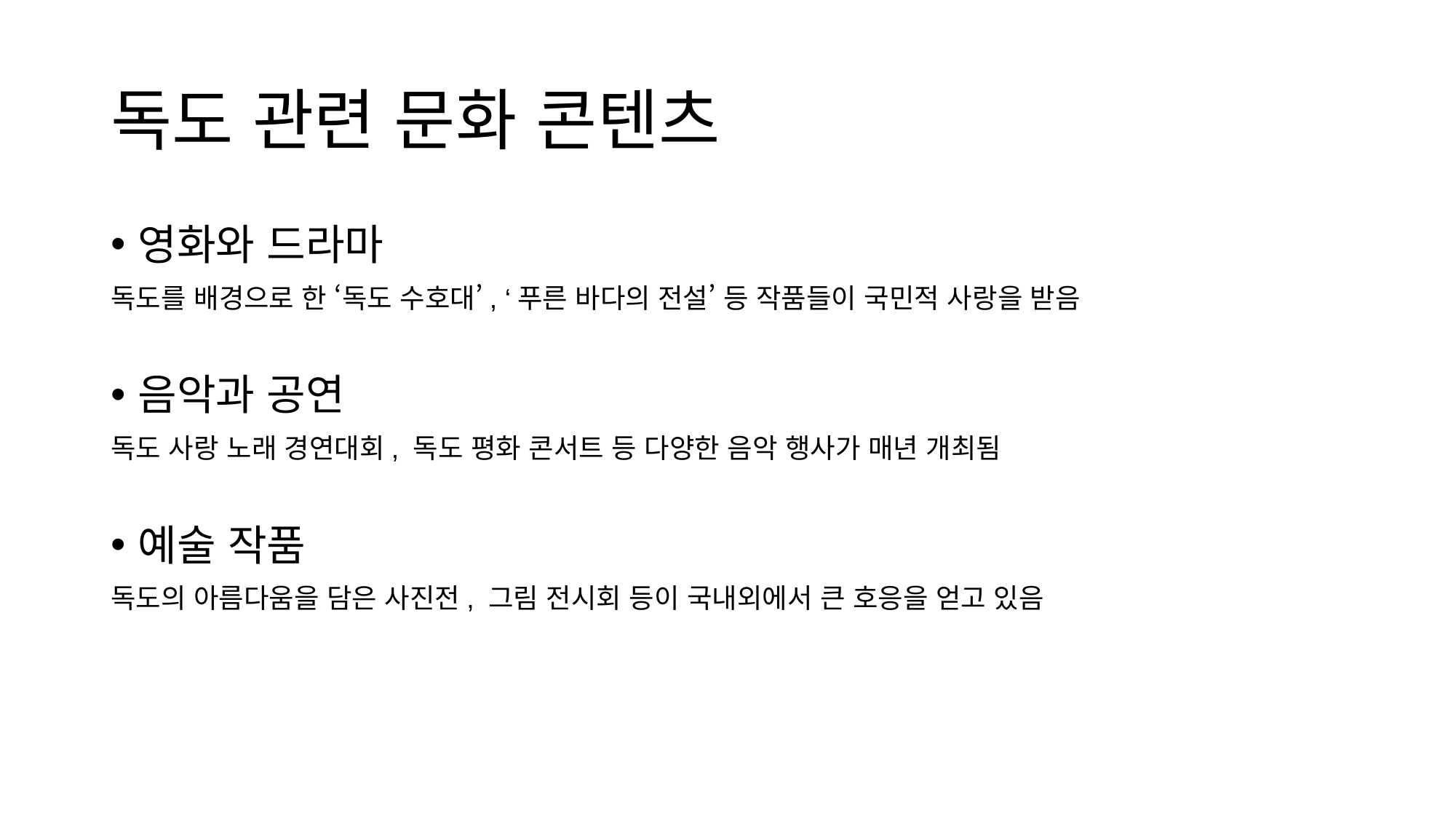

# 독도 관련 문화 콘텐츠
영화와 드라마
독도를 배경으로 한 ‘독도 수호대’, ‘푸른 바다의 전설’ 등 작품들이 국민적 사랑을 받음

음악과 공연
독도 사랑 노래 경연대회, 독도 평화 콘서트 등 다양한 음악 행사가 매년 개최됨

예술 작품
독도의 아름다움을 담은 사진전, 그림 전시회 등이 국내외에서 큰 호응을 얻고 있음